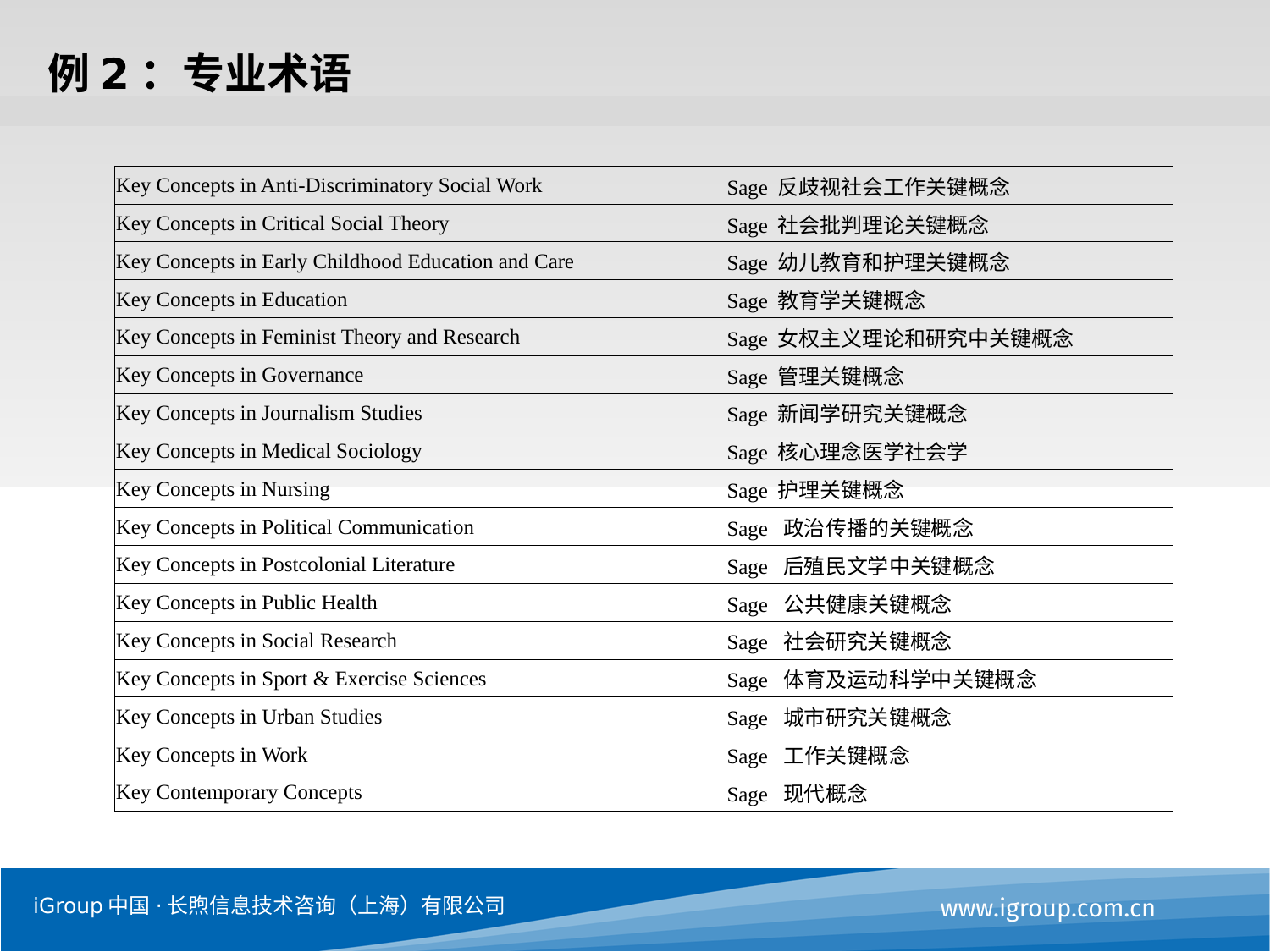

# 例2：专业术语
| Key Concepts in Anti-Discriminatory Social Work | Sage 反歧视社会工作关键概念 |
| --- | --- |
| Key Concepts in Critical Social Theory | Sage 社会批判理论关键概念 |
| Key Concepts in Early Childhood Education and Care | Sage 幼儿教育和护理关键概念 |
| Key Concepts in Education | Sage 教育学关键概念 |
| Key Concepts in Feminist Theory and Research | Sage 女权主义理论和研究中关键概念 |
| Key Concepts in Governance | Sage 管理关键概念 |
| Key Concepts in Journalism Studies | Sage 新闻学研究关键概念 |
| Key Concepts in Medical Sociology | Sage 核心理念医学社会学 |
| Key Concepts in Nursing | Sage 护理关键概念 |
| Key Concepts in Political Communication | Sage 政治传播的关键概念 |
| Key Concepts in Postcolonial Literature | Sage 后殖民文学中关键概念 |
| Key Concepts in Public Health | Sage 公共健康关键概念 |
| Key Concepts in Social Research | Sage 社会研究关键概念 |
| Key Concepts in Sport & Exercise Sciences | Sage 体育及运动科学中关键概念 |
| Key Concepts in Urban Studies | Sage 城市研究关键概念 |
| Key Concepts in Work | Sage 工作关键概念 |
| Key Contemporary Concepts | Sage 现代概念 |